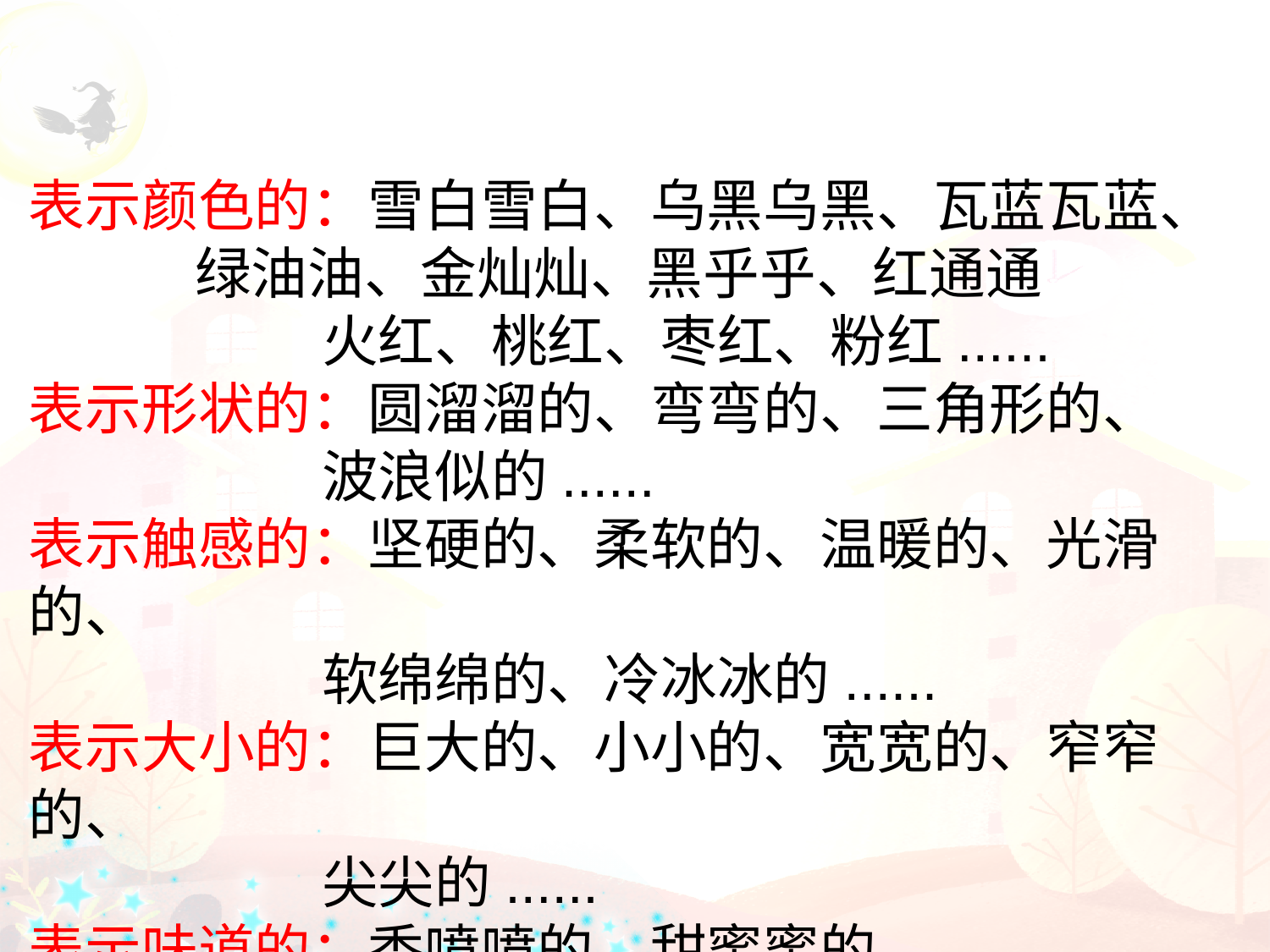

表示颜色的：雪白雪白、乌黑乌黑、瓦蓝瓦蓝、
            绿油油、金灿灿、黑乎乎、红通通
                      火红、桃红、枣红、粉红......
表示形状的：圆溜溜的、弯弯的、三角形的、
                      波浪似的......
表示触感的：坚硬的、柔软的、温暖的、光滑的、
                      软绵绵的、冷冰冰的......
表示大小的：巨大的、小小的、宽宽的、窄窄的、
                      尖尖的......
表示味道的：香喷喷的、甜蜜蜜的......
       ......